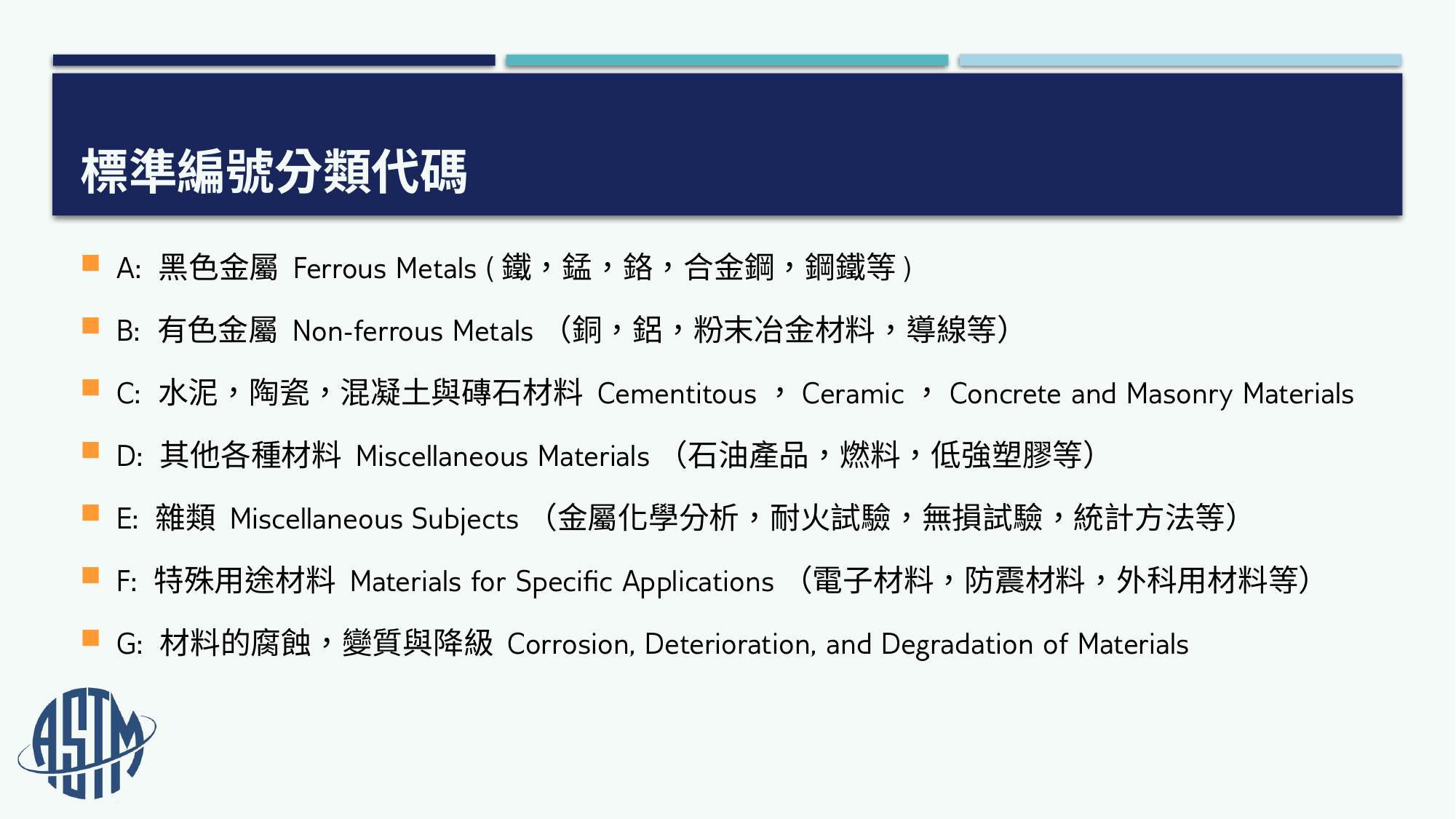

# 標準編號分類代碼
A: 黑色金屬 Ferrous Metals (鐵，錳，鉻，合金鋼，鋼鐵等)
B: 有色金屬 Non-ferrous Metals（銅，鋁，粉末冶金材料，導線等）
C: 水泥，陶瓷，混凝土與磚石材料 Cementitous，Ceramic，Concrete and Masonry Materials
D: 其他各種材料 Miscellaneous Materials（石油產品，燃料，低強塑膠等）
E: 雜類 Miscellaneous Subjects（金屬化學分析，耐火試驗，無損試驗，統計方法等）
F: 特殊用途材料 Materials for Specific Applications（電子材料，防震材料，外科用材料等）
G: 材料的腐蝕，變質與降級 Corrosion, Deterioration, and Degradation of Materials